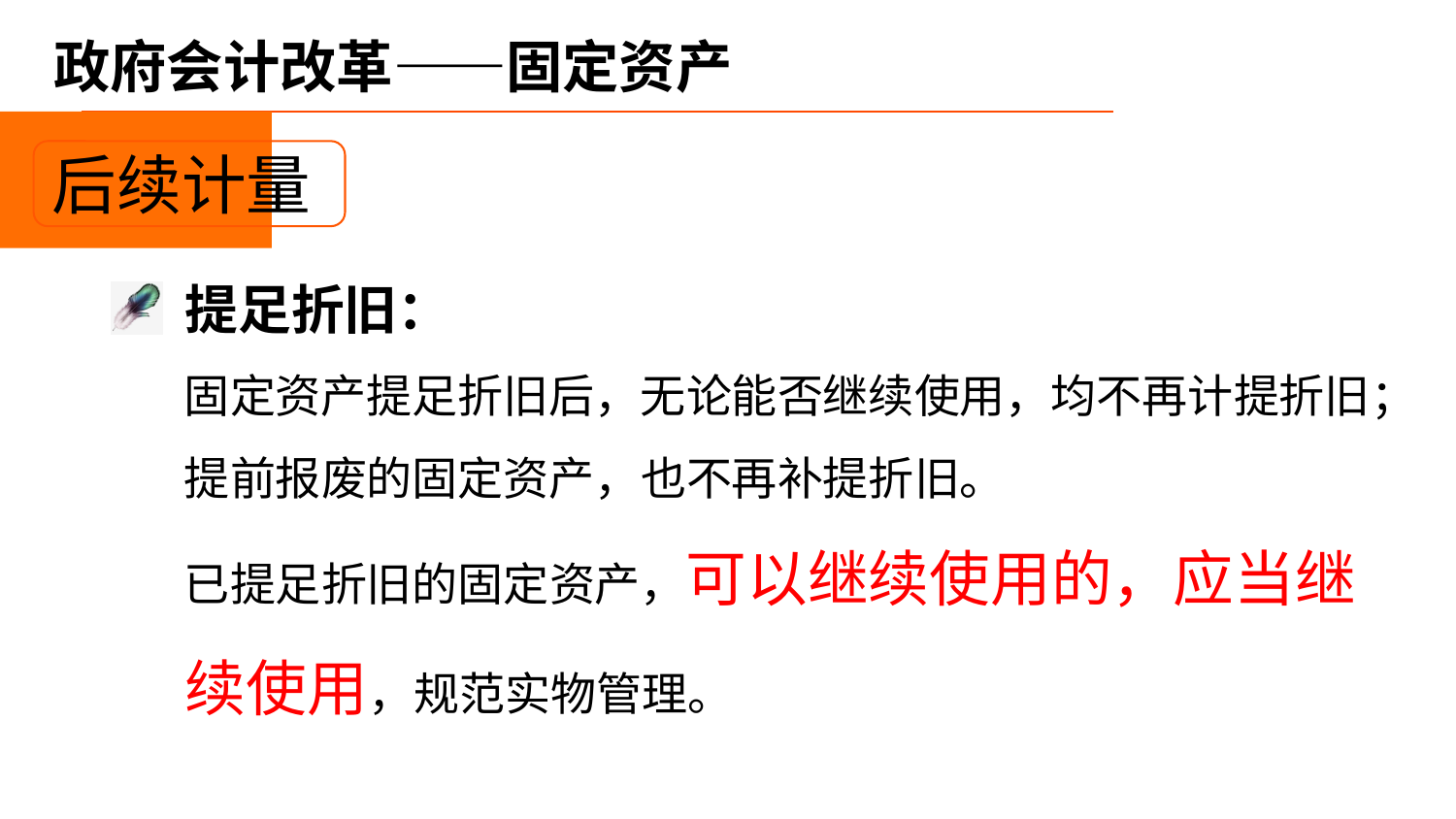

# 政府会计改革——固定资产

后续计量
提足折旧：
固定资产提足折旧后，无论能否继续使用，均不再计提折旧；
提前报废的固定资产，也不再补提折旧。
已提足折旧的固定资产，可以继续使用的，应当继续使用，规范实物管理。